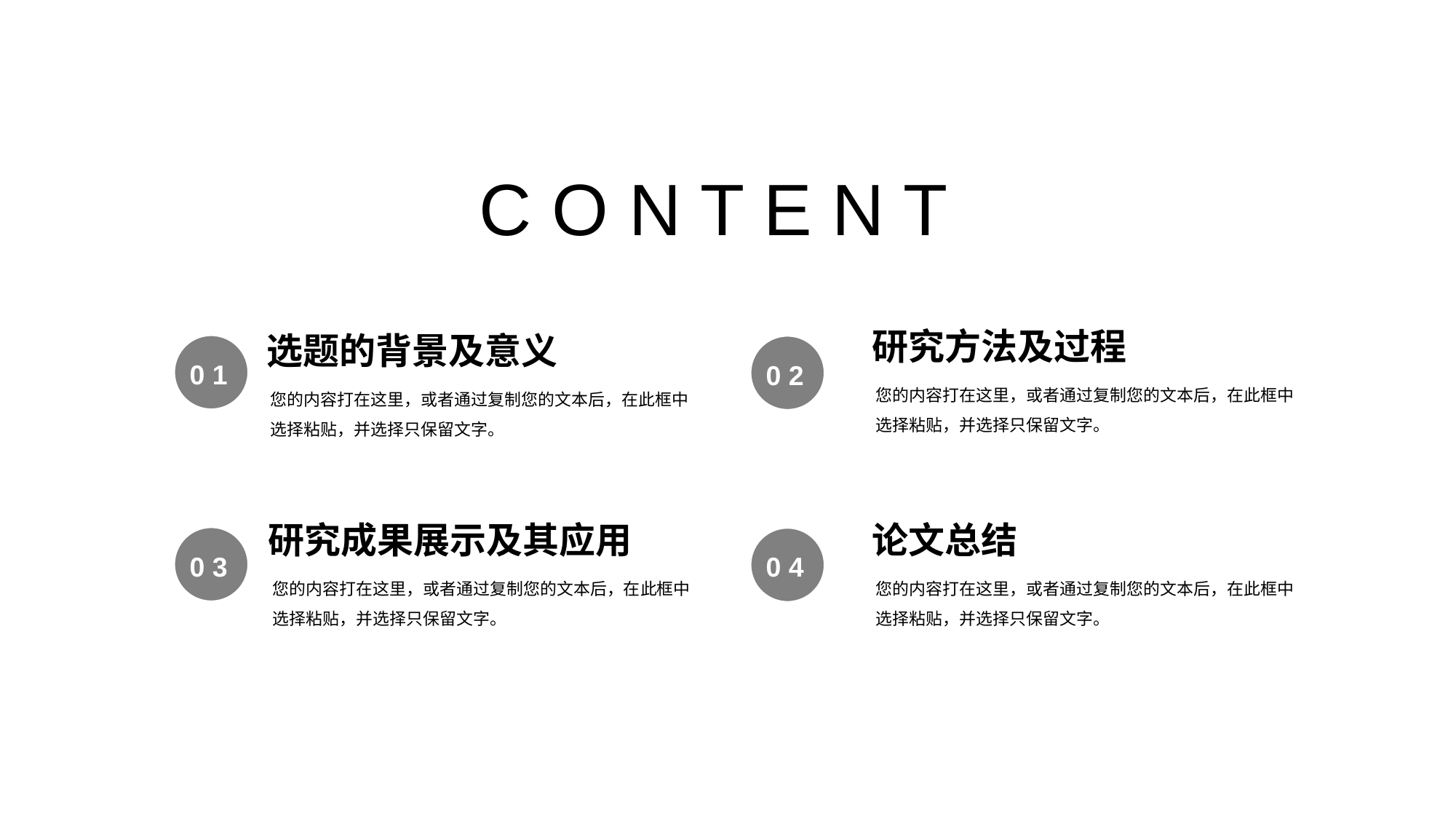

C O N T E N T
研究方法及过程
选题的背景及意义

0 1
0 2
您的内容打在这里，或者通过复制您的文本后，在此框中选择粘贴，并选择只保留文字。
您的内容打在这里，或者通过复制您的文本后，在此框中选择粘贴，并选择只保留文字。
研究成果展示及其应用
论文总结

0 3
0 4
您的内容打在这里，或者通过复制您的文本后，在此框中选择粘贴，并选择只保留文字。
您的内容打在这里，或者通过复制您的文本后，在此框中选择粘贴，并选择只保留文字。